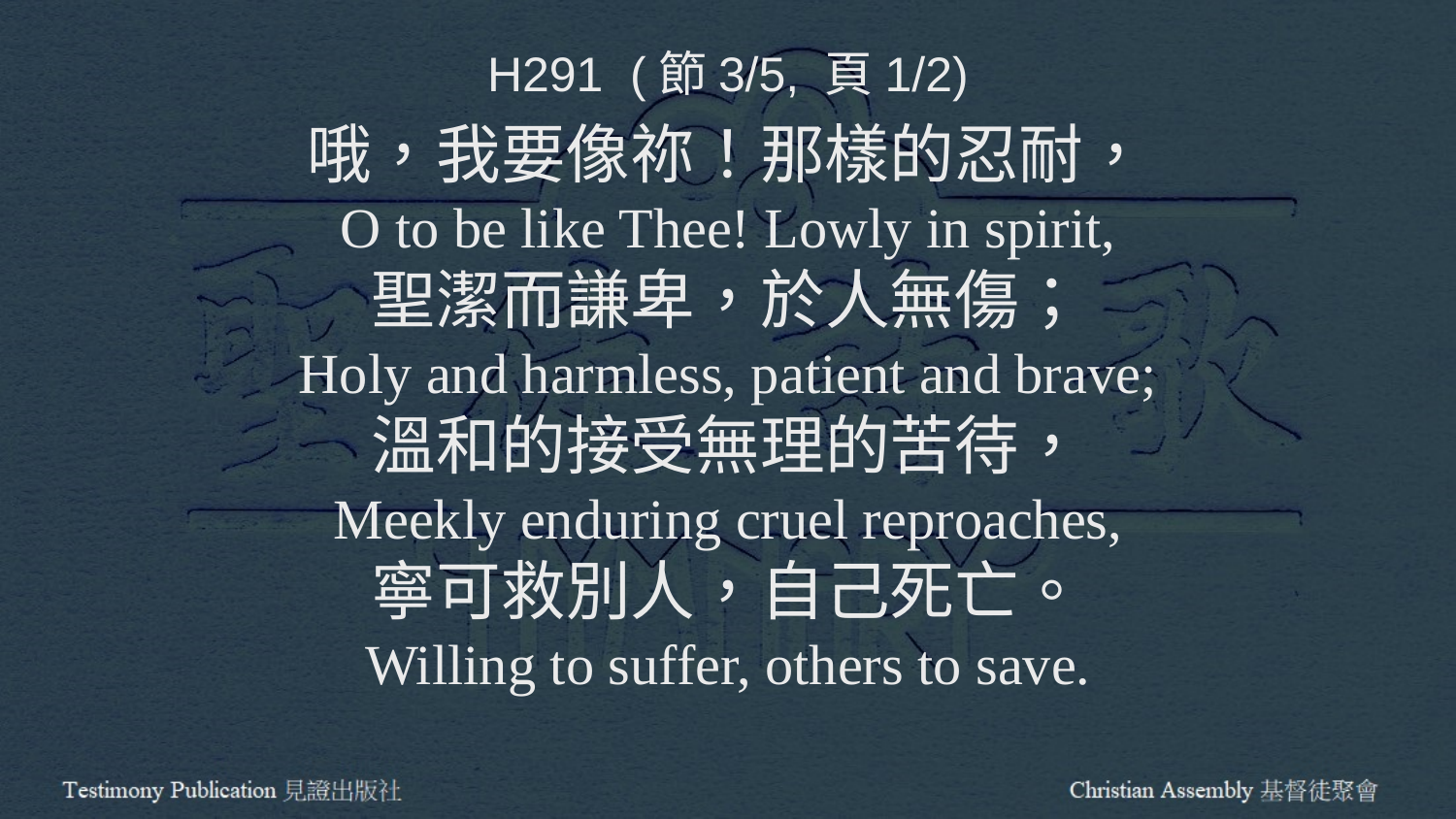

H291  (節3/5, 頁1/2)
哦，我要像祢！那樣的忍耐，
O to be like Thee! Lowly in spirit,
聖潔而謙卑，於人無傷；
Holy and harmless, patient and brave;
溫和的接受無理的苦待，
Meekly enduring cruel reproaches,
寧可救別人，自己死亡。
Willing to suffer, others to save.